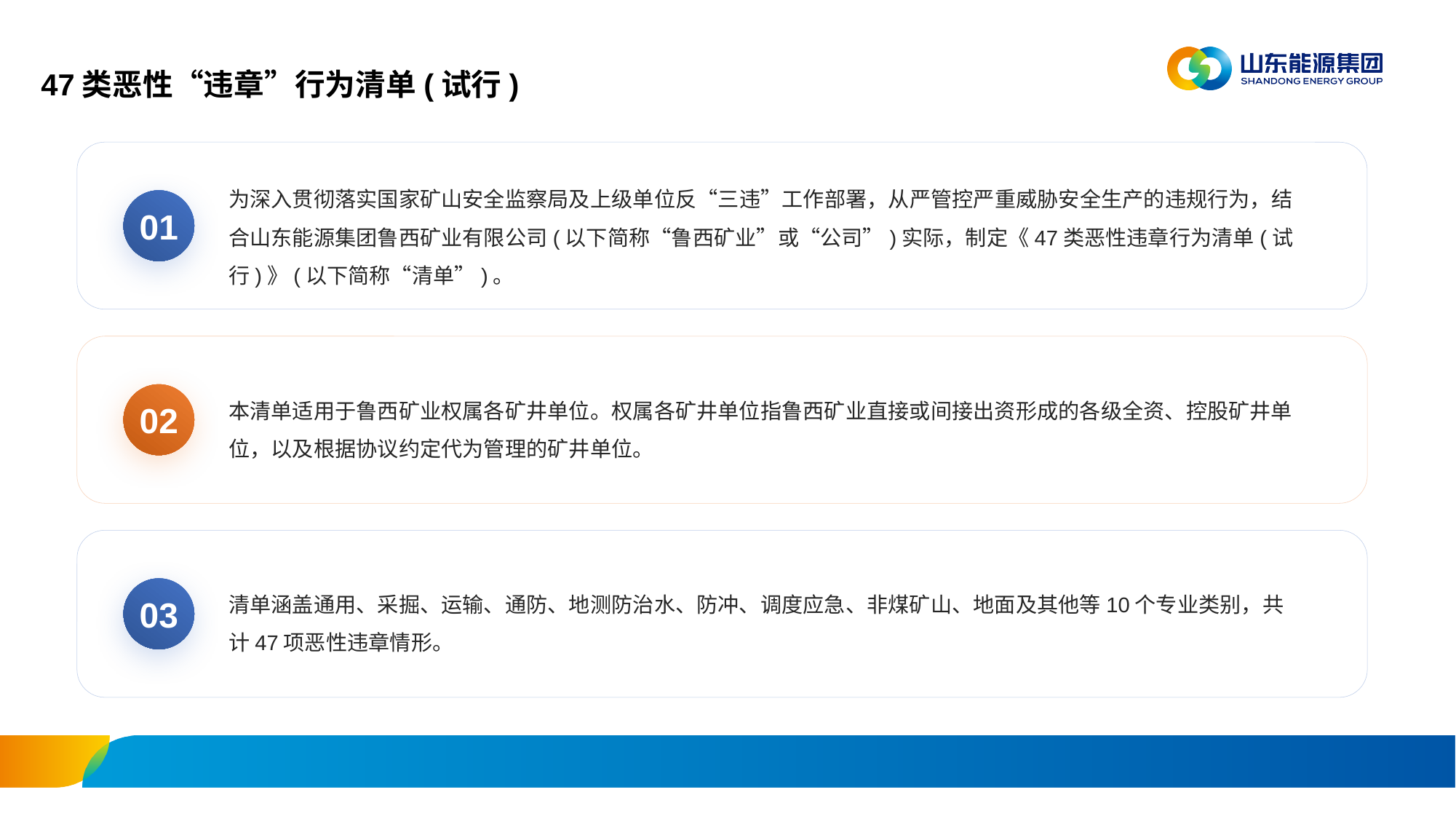

47类恶性“违章”行为清单(试行)

为深入贯彻落实国家矿山安全监察局及上级单位反“三违”工作部署，从严管控严重威胁安全生产的违规行为，结合山东能源集团鲁西矿业有限公司(以下简称“鲁西矿业”或“公司”)实际，制定《47类恶性违章行为清单(试行)》(以下简称“清单”)。
01

02
本清单适用于鲁西矿业权属各矿井单位。权属各矿井单位指鲁西矿业直接或间接出资形成的各级全资、控股矿井单位，以及根据协议约定代为管理的矿井单位。

03
清单涵盖通用、采掘、运输、通防、地测防治水、防冲、调度应急、非煤矿山、地面及其他等10个专业类别，共计47项恶性违章情形。